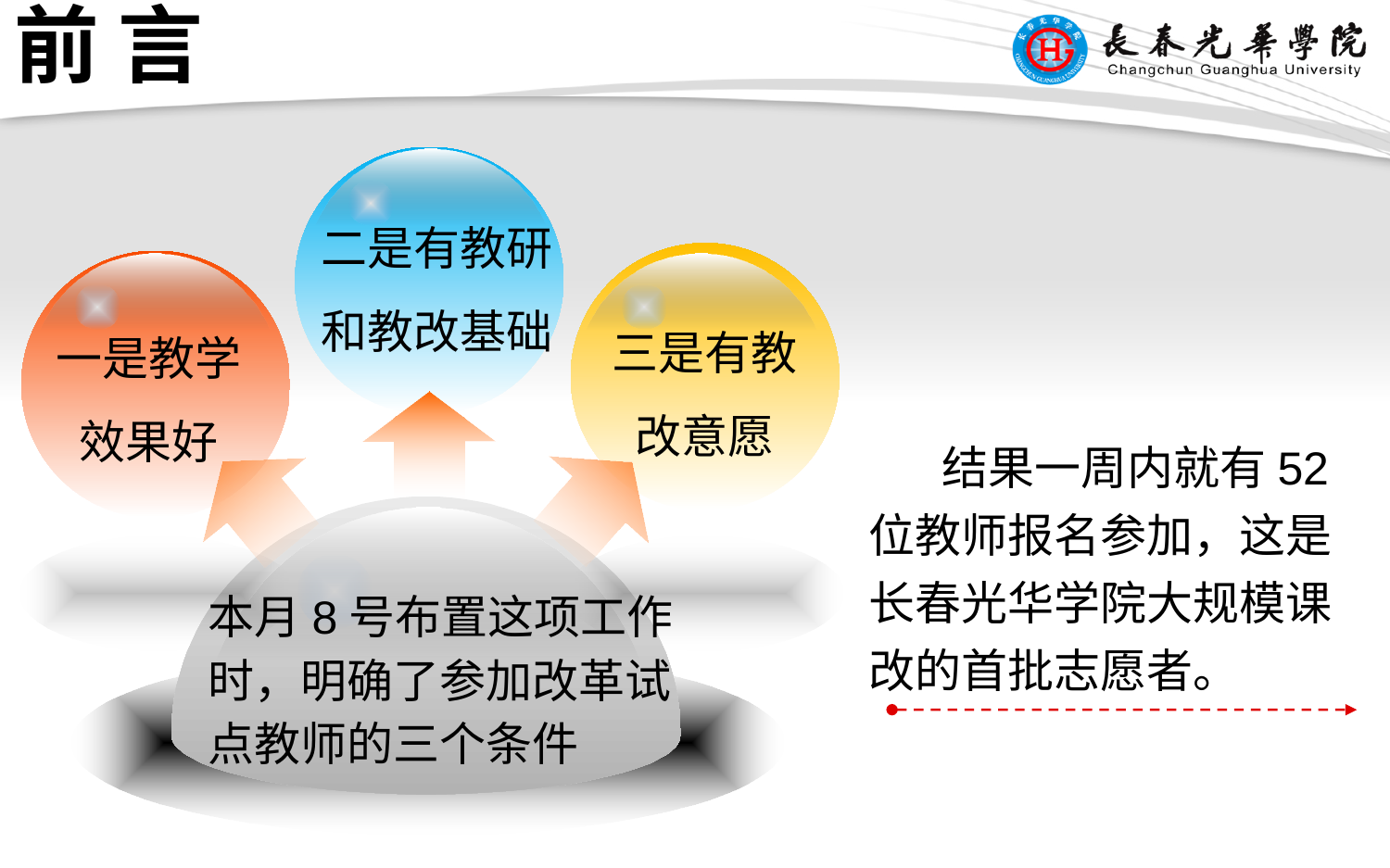

前 言

二是有教研和教改基础

三是有教改意愿

一是教学效果好

      结果一周内就有52位教师报名参加，这是长春光华学院大规模课改的首批志愿者。

本月8号布置这项工作时，明确了参加改革试点教师的三个条件